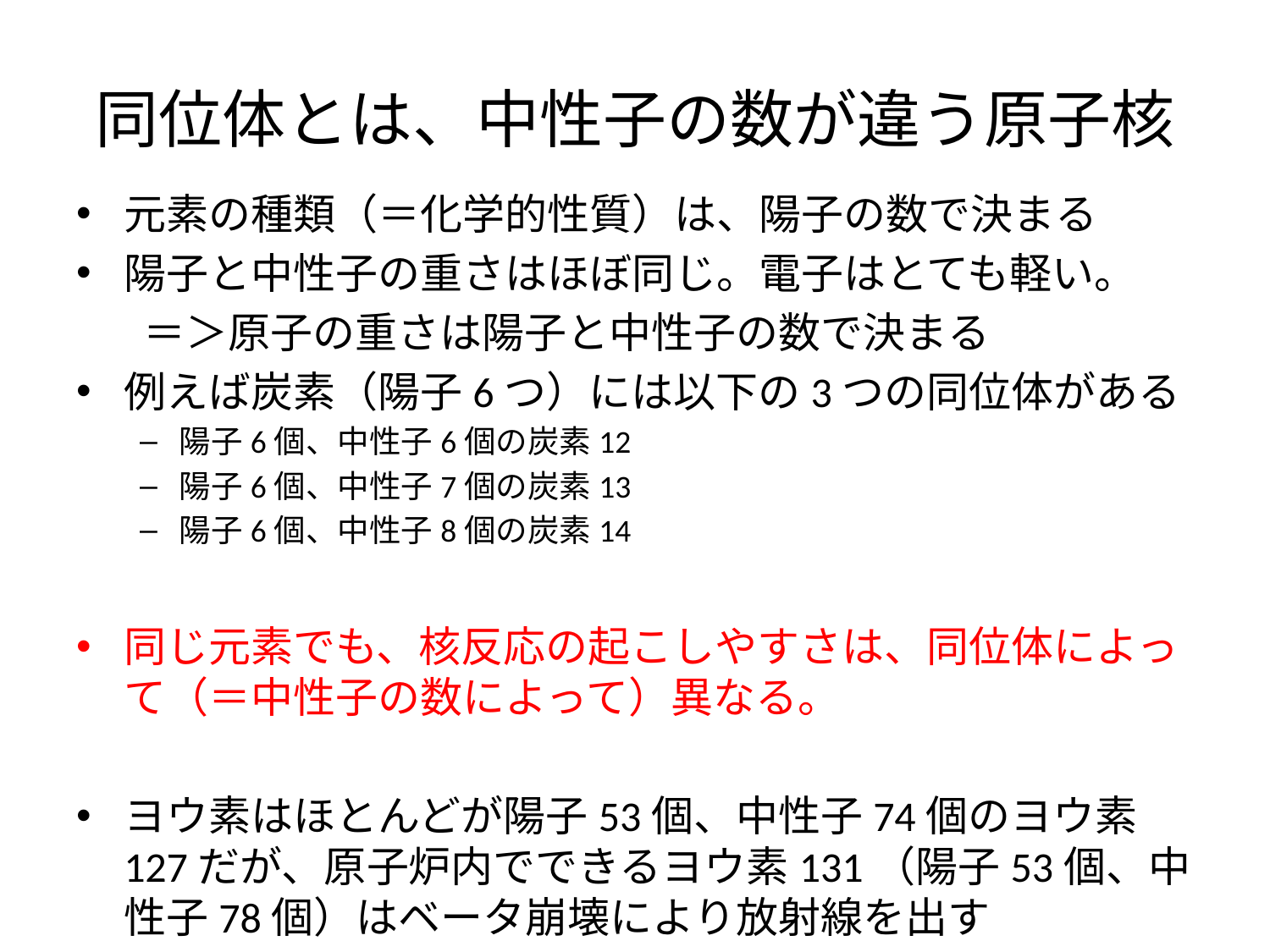

# 同位体とは、中性子の数が違う原子核
元素の種類（＝化学的性質）は、陽子の数で決まる
陽子と中性子の重さはほぼ同じ。電子はとても軽い。
      ＝＞原子の重さは陽子と中性子の数で決まる
例えば炭素（陽子6つ）には以下の3つの同位体がある
陽子6個、中性子6個の炭素12
陽子6個、中性子7個の炭素13
陽子6個、中性子8個の炭素14

同じ元素でも、核反応の起こしやすさは、同位体によって（＝中性子の数によって）異なる。

ヨウ素はほとんどが陽子53個、中性子74個のヨウ素127だが、原子炉内でできるヨウ素131（陽子53個、中性子78個）はベータ崩壊により放射線を出す